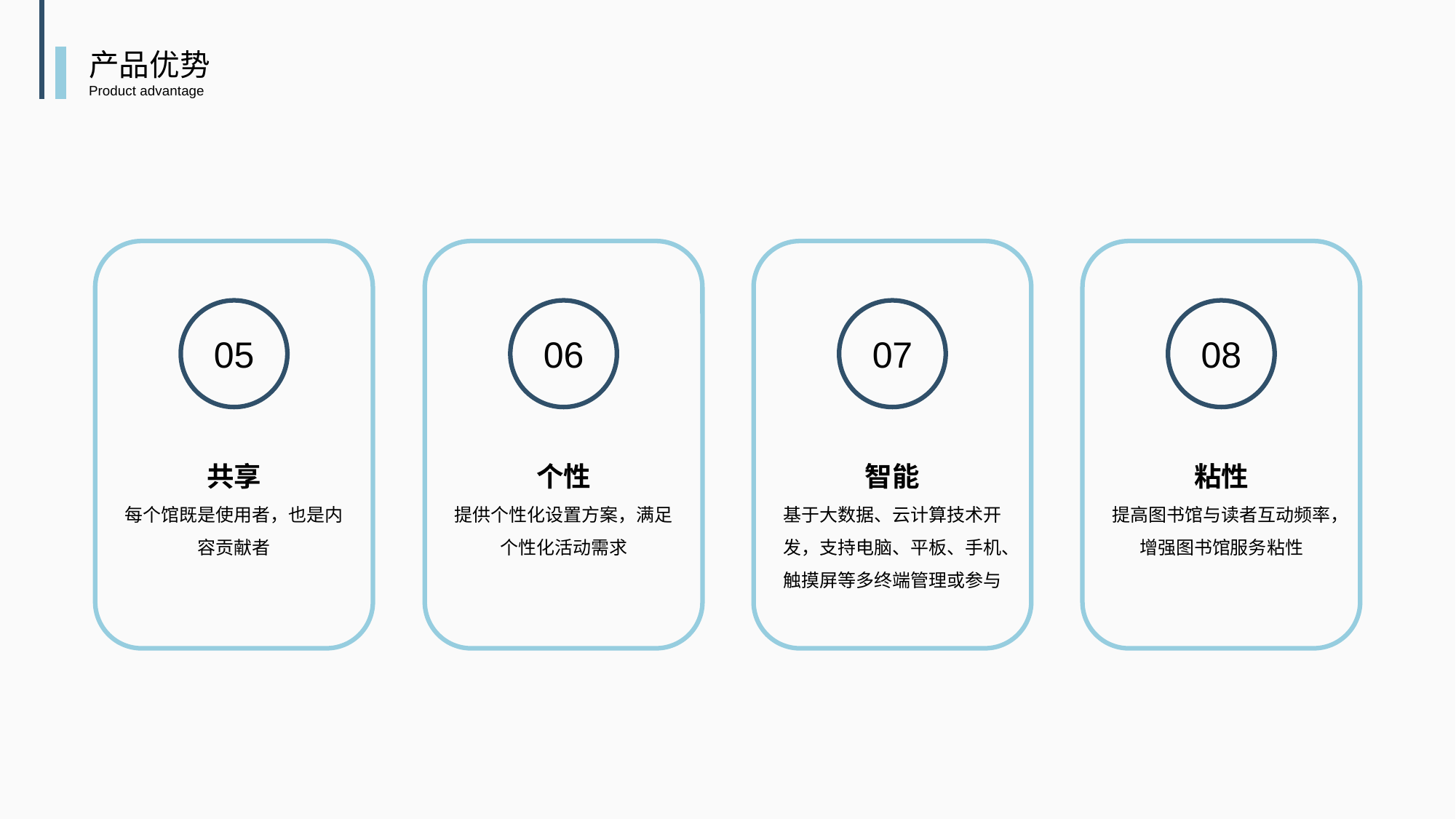

产品优势
Product advantage

05
共享
每个馆既是使用者，也是内容贡献者

06
个性
提供个性化设置方案，满足个性化活动需求

07
智能
基于大数据、云计算技术开发，支持电脑、平板、手机、触摸屏等多终端管理或参与

08
粘性
提高图书馆与读者互动频率，增强图书馆服务粘性